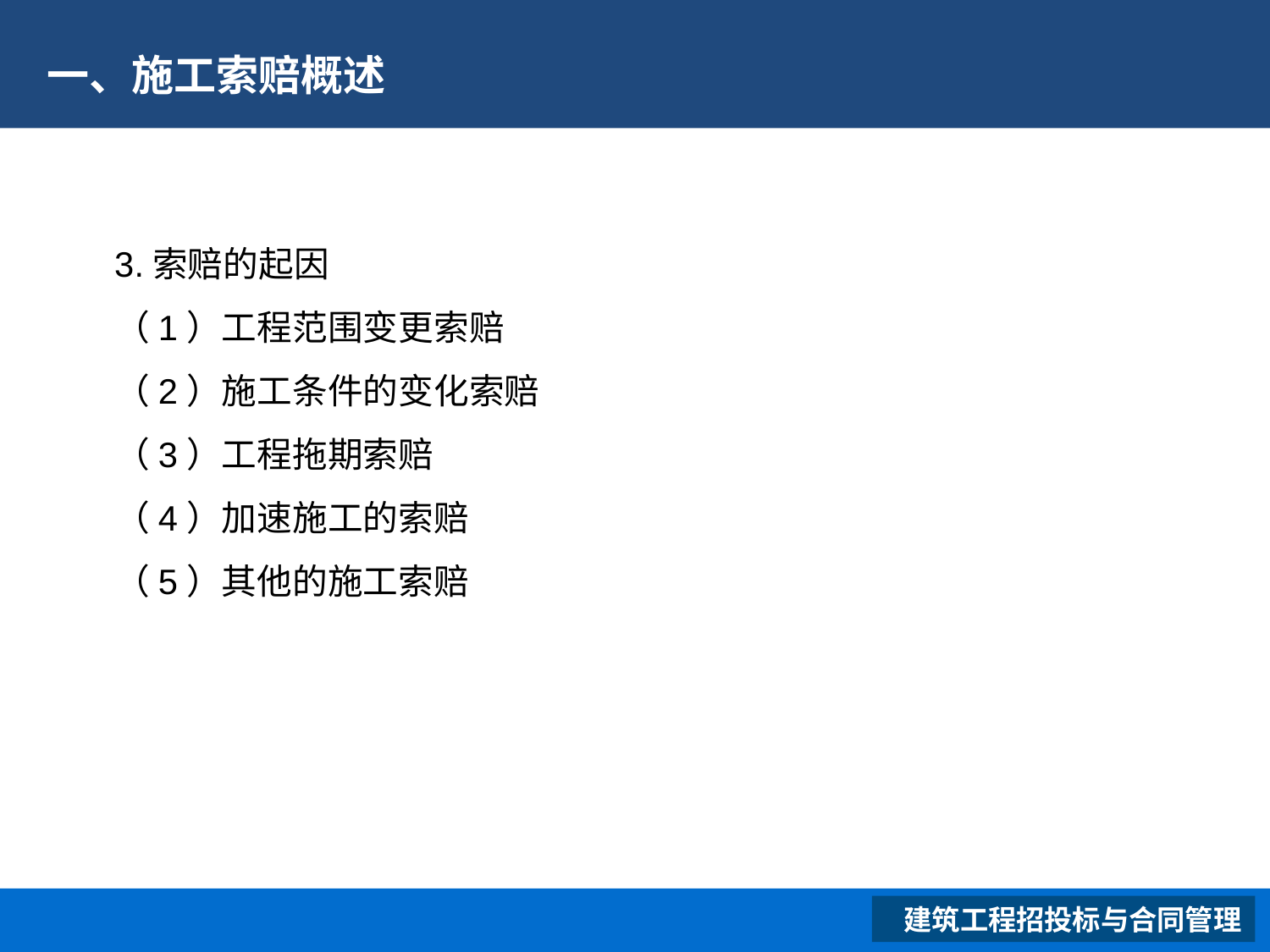

# 一、施工索赔概述
3.索赔的起因
（1）工程范围变更索赔
（2）施工条件的变化索赔
（3）工程拖期索赔
（4）加速施工的索赔
（5）其他的施工索赔

  建筑工程招投标与合同管理
XXXXXXXXXXXXXXXXXX